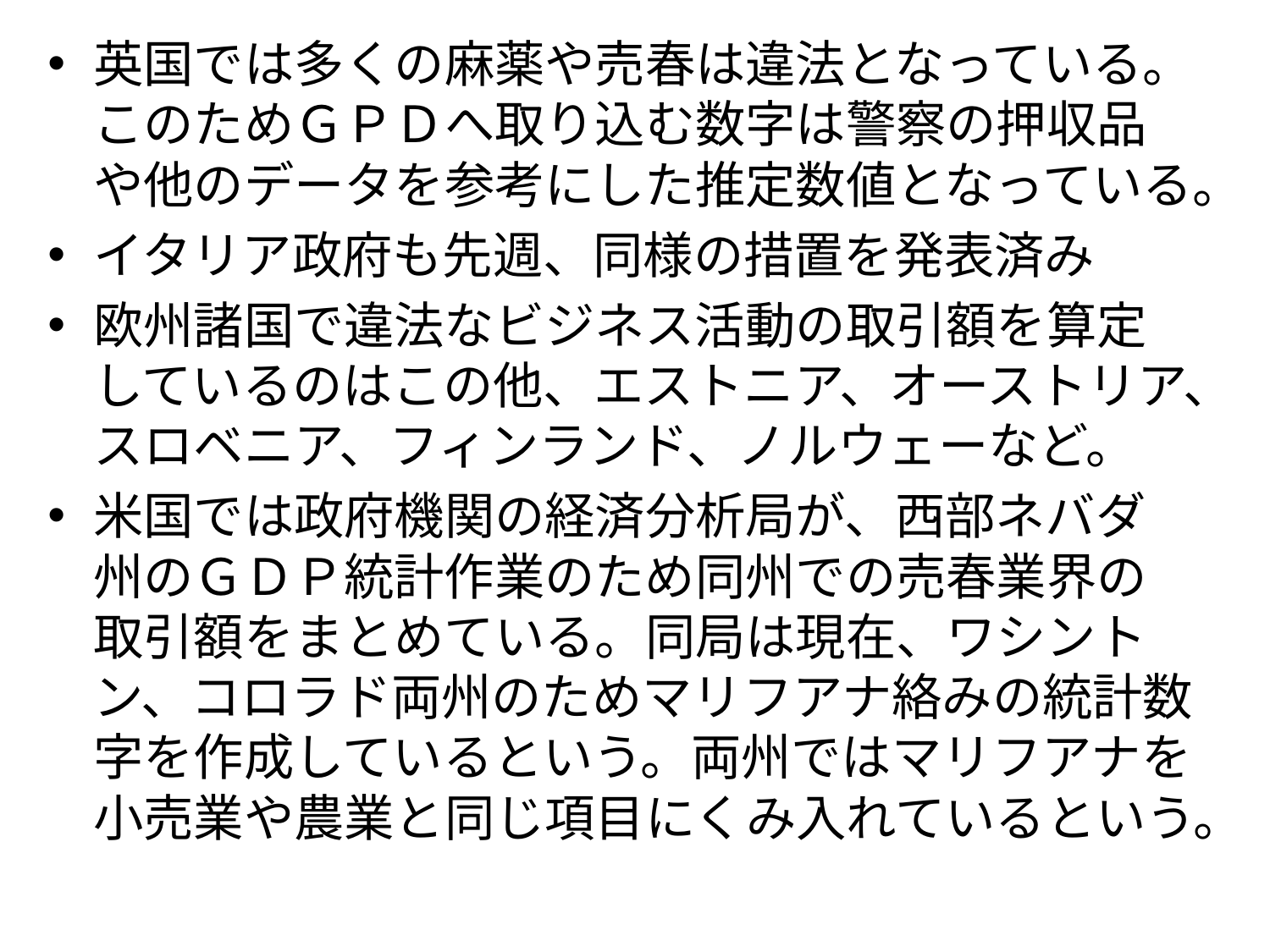

英国では多くの麻薬や売春は違法となっている。このためＧＰＤへ取り込む数字は警察の押収品や他のデータを参考にした推定数値となっている。
イタリア政府も先週、同様の措置を発表済み
欧州諸国で違法なビジネス活動の取引額を算定しているのはこの他、エストニア、オーストリア、スロベニア、フィンランド、ノルウェーなど。
米国では政府機関の経済分析局が、西部ネバダ州のＧＤＰ統計作業のため同州での売春業界の取引額をまとめている。同局は現在、ワシントン、コロラド両州のためマリフアナ絡みの統計数字を作成しているという。両州ではマリフアナを小売業や農業と同じ項目にくみ入れているという。